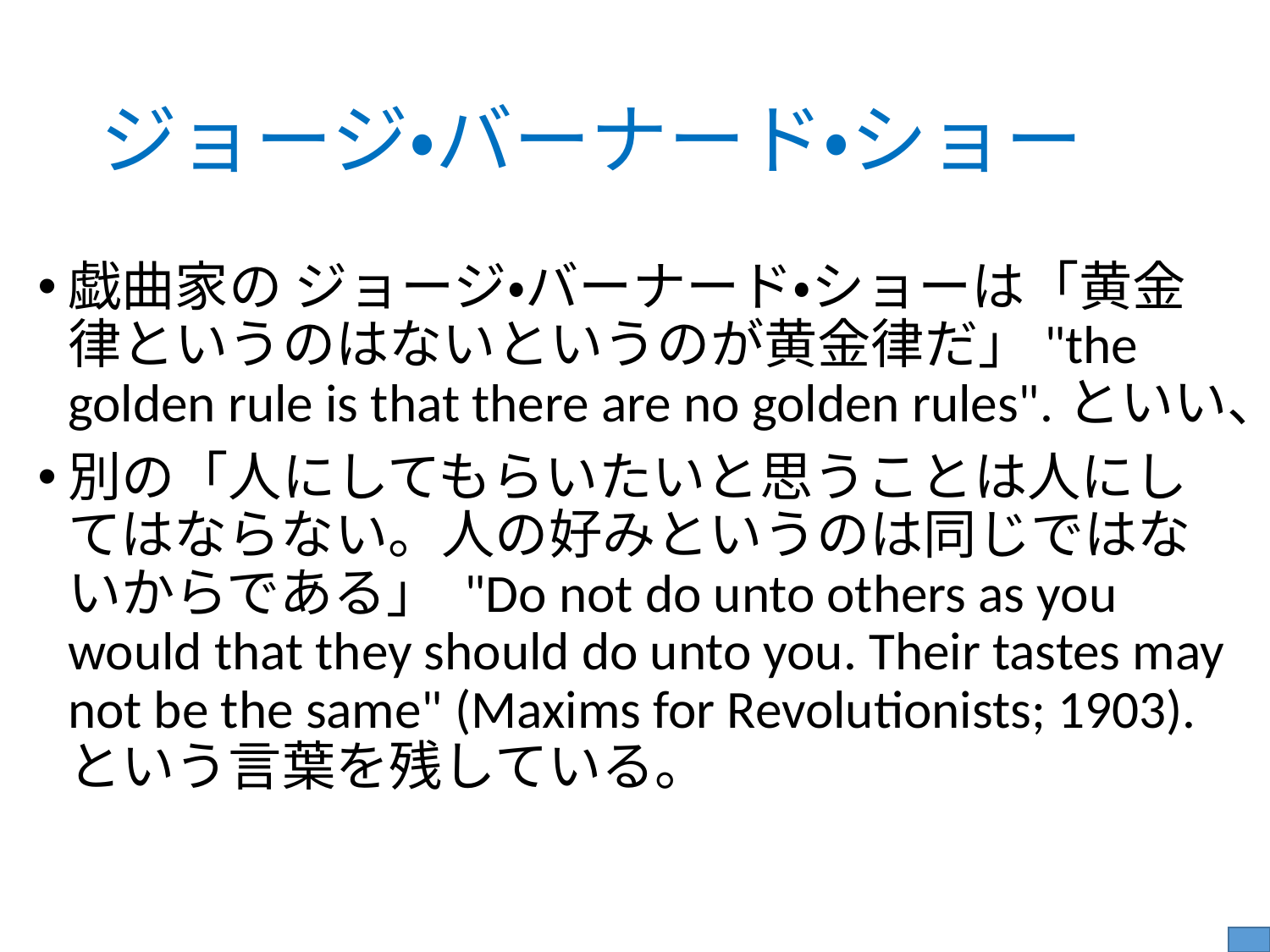

# ジョージ・バーナード・ショー
戯曲家の ジョージ・バーナード・ショーは「黄金律というのはないというのが黄金律だ」"the golden rule is that there are no golden rules".といい、
別の「人にしてもらいたいと思うことは人にしてはならない。人の好みというのは同じではないからである」 "Do not do unto others as you would that they should do unto you. Their tastes may not be the same" (Maxims for Revolutionists; 1903). という言葉を残している。